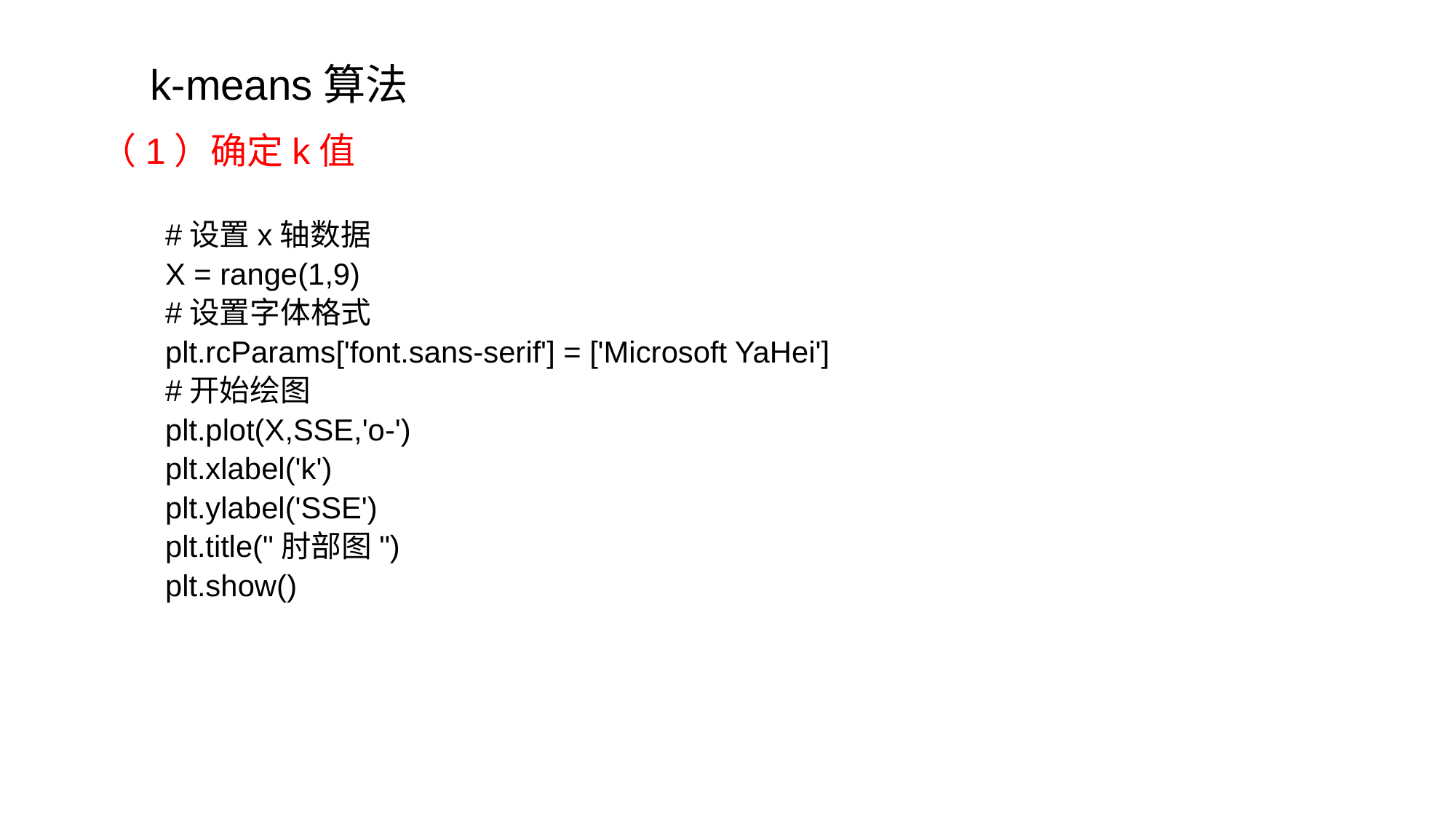

k-means算法
（1）确定k值
#设置x轴数据
X = range(1,9)
#设置字体格式
plt.rcParams['font.sans-serif'] = ['Microsoft YaHei']
#开始绘图
plt.plot(X,SSE,'o-')
plt.xlabel('k')
plt.ylabel('SSE')
plt.title("肘部图")
plt.show()